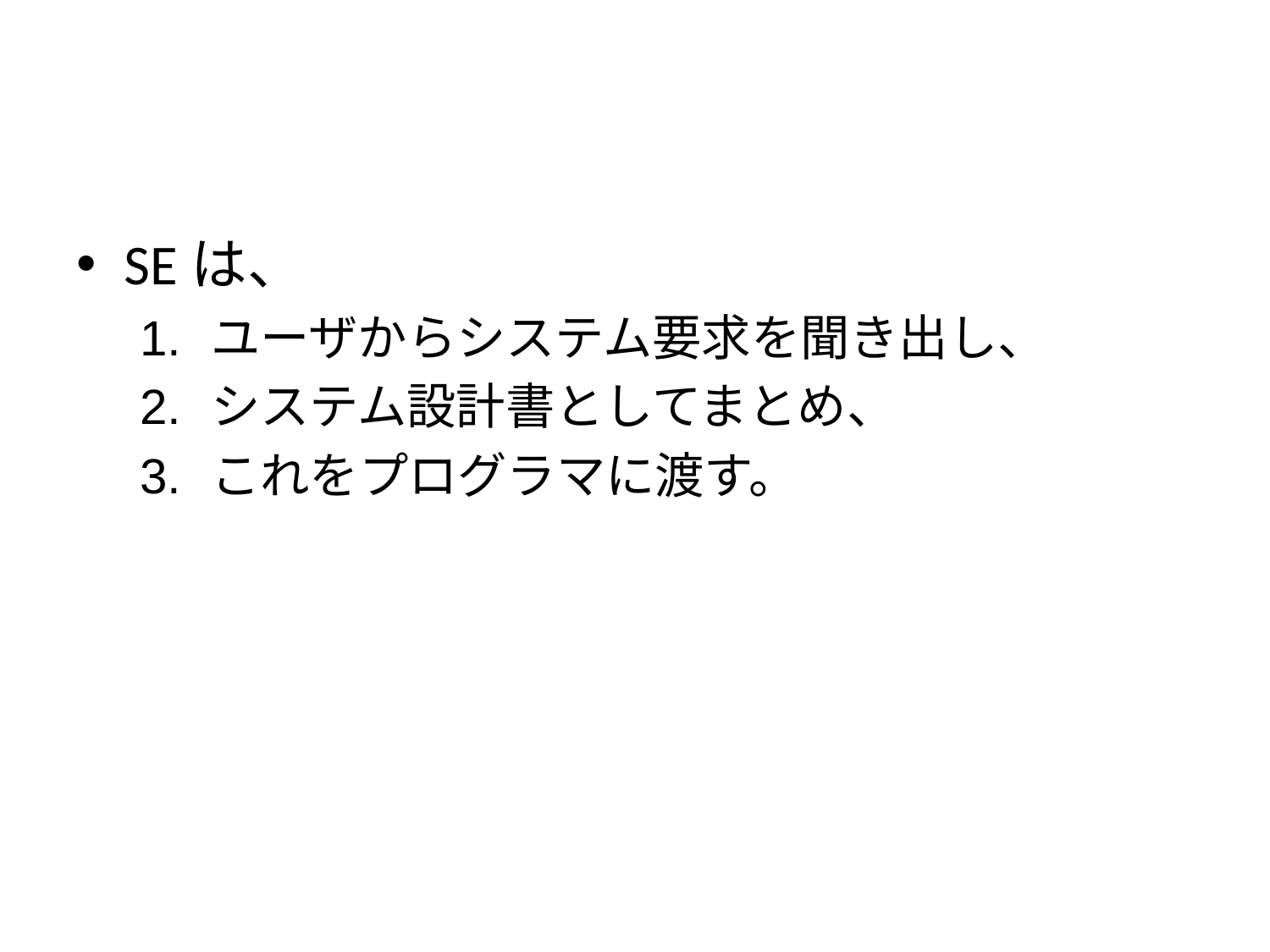

#
SEは、
ユーザからシステム要求を聞き出し、
システム設計書としてまとめ、
これをプログラマに渡す。